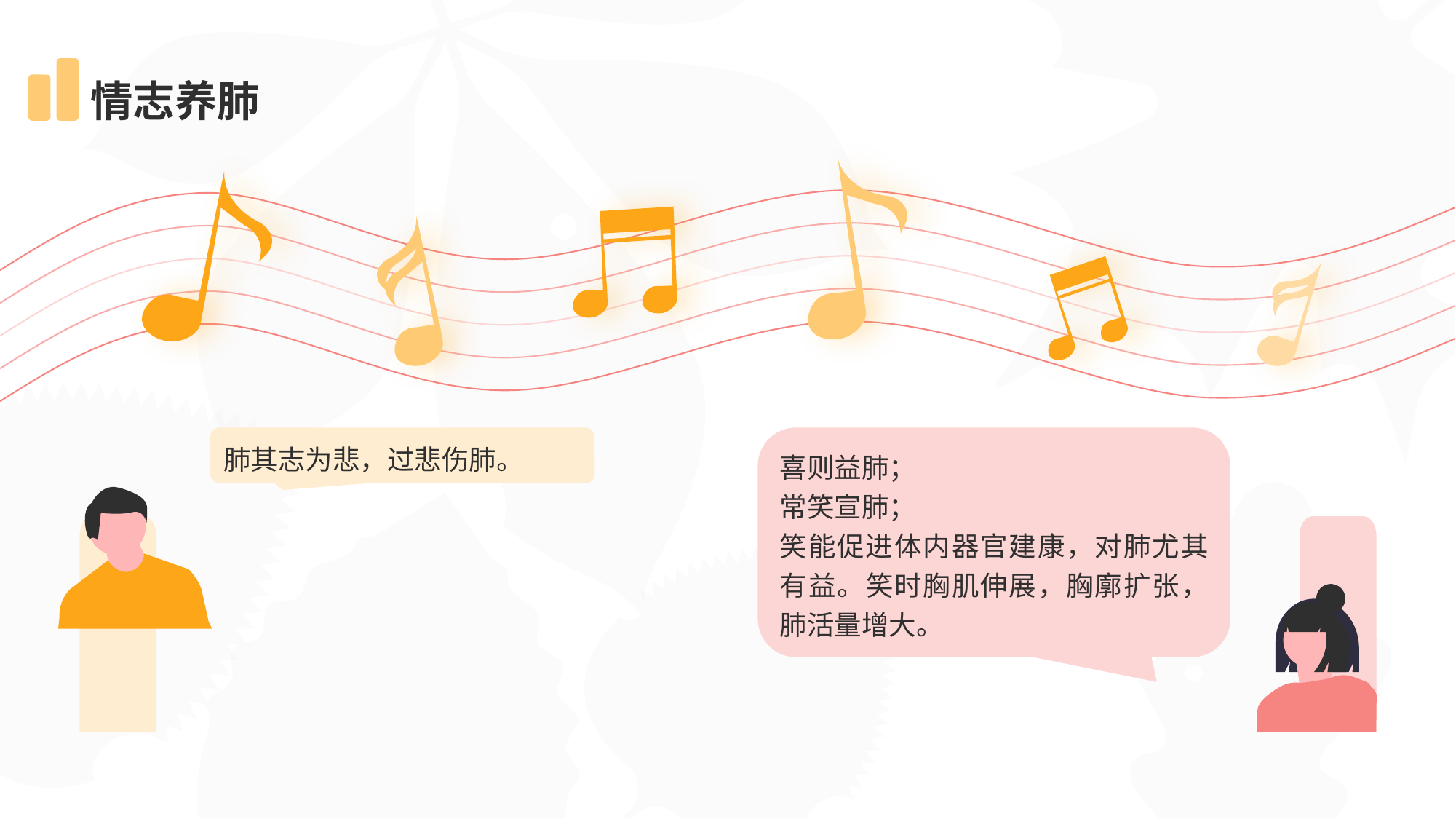

# 情志养肺

喜则益肺；
常笑宣肺；
笑能促进体内器官建康，对肺尤其有益。笑时胸肌伸展，胸廓扩张，肺活量增大。
肺其志为悲，过悲伤肺。